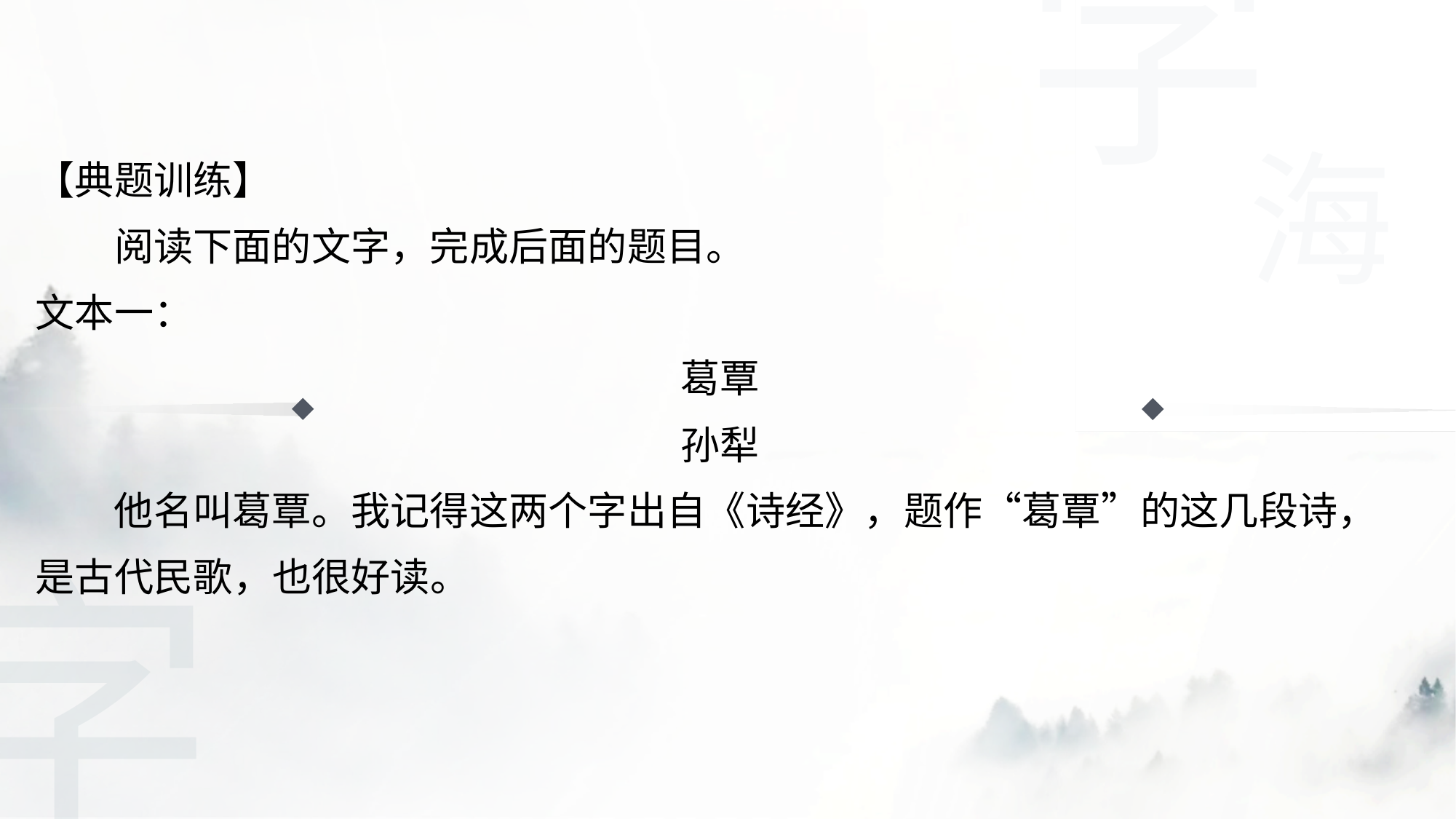

【典题训练】
　　阅读下面的文字，完成后面的题目。
文本一：
葛覃
孙犁
他名叫葛覃。我记得这两个字出自《诗经》，题作“葛覃”的这几段诗，是古代民歌，也很好读。